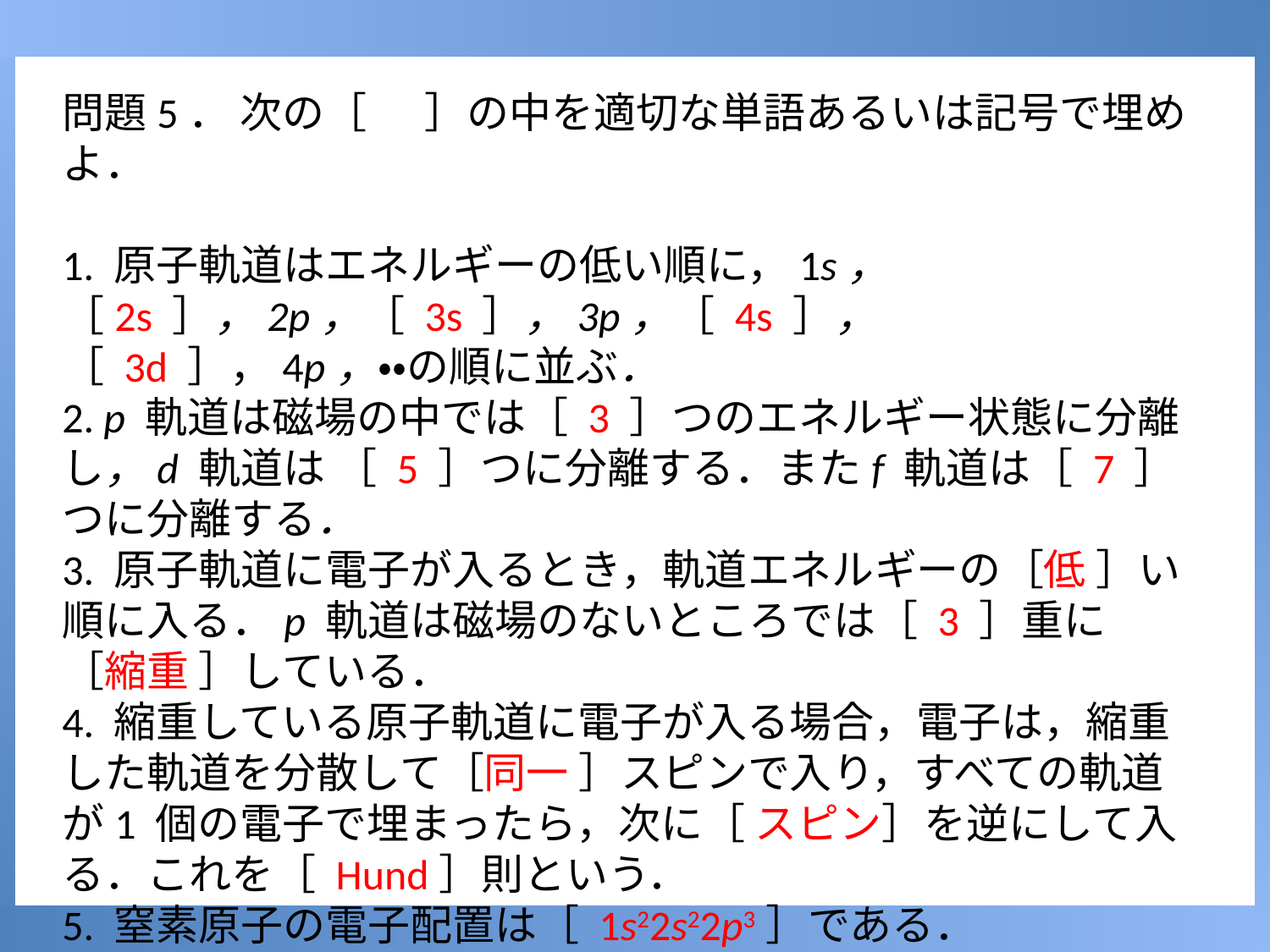

問題5． 次の［      ］の中を適切な単語あるいは記号で埋めよ．

1. 原子軌道はエネルギーの低い順に，1s，［2s ］，2p，［ 3s ］，3p，［ 4s ］，［ 3d ］，4p，・・の順に並ぶ．
2. p 軌道は磁場の中では［ 3 ］つのエネルギー状態に分離し，d 軌道は ［ 5 ］つに分離する．またf 軌道は［ 7 ］つに分離する．
3. 原子軌道に電子が入るとき，軌道エネルギーの［低 ］い順に入る．p 軌道は磁場のないところでは［ 3 ］重に［縮重 ］している．
4. 縮重している原子軌道に電子が入る場合，電子は，縮重した軌道を分散して［同一 ］スピンで入り，すべての軌道が1 個の電子で埋まったら，次に［ スピン］を逆にして入る．これを［ Hund］則という．
5. 窒素原子の電子配置は［ 1s22s22p3］である．